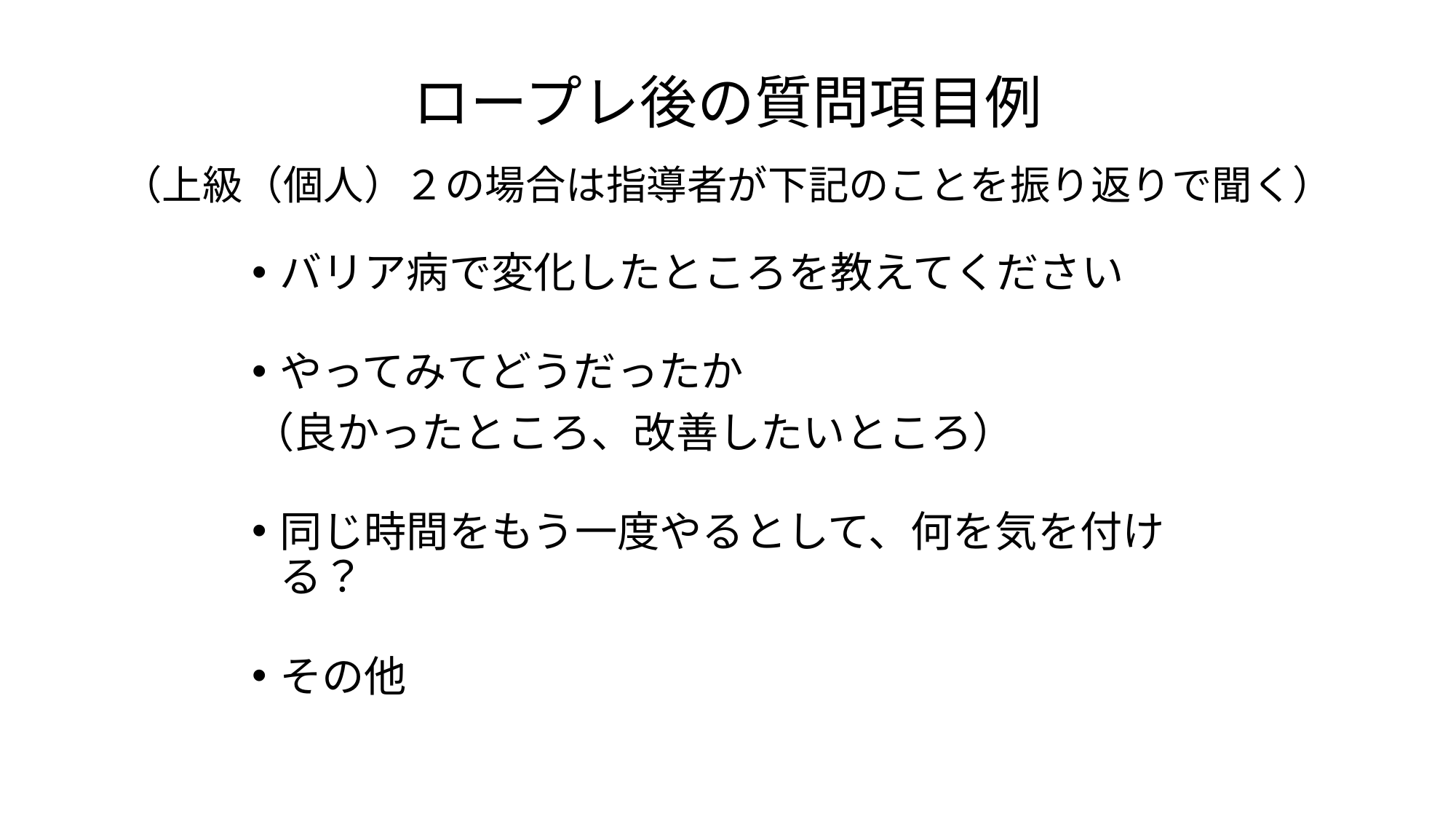

# ロープレ後の質問項目例 （上級（個人）２の場合は指導者が下記のことを振り返りで聞く）
バリア病で変化したところを教えてください

やってみてどうだったか
（良かったところ、改善したいところ）

同じ時間をもう一度やるとして、何を気を付ける？

その他